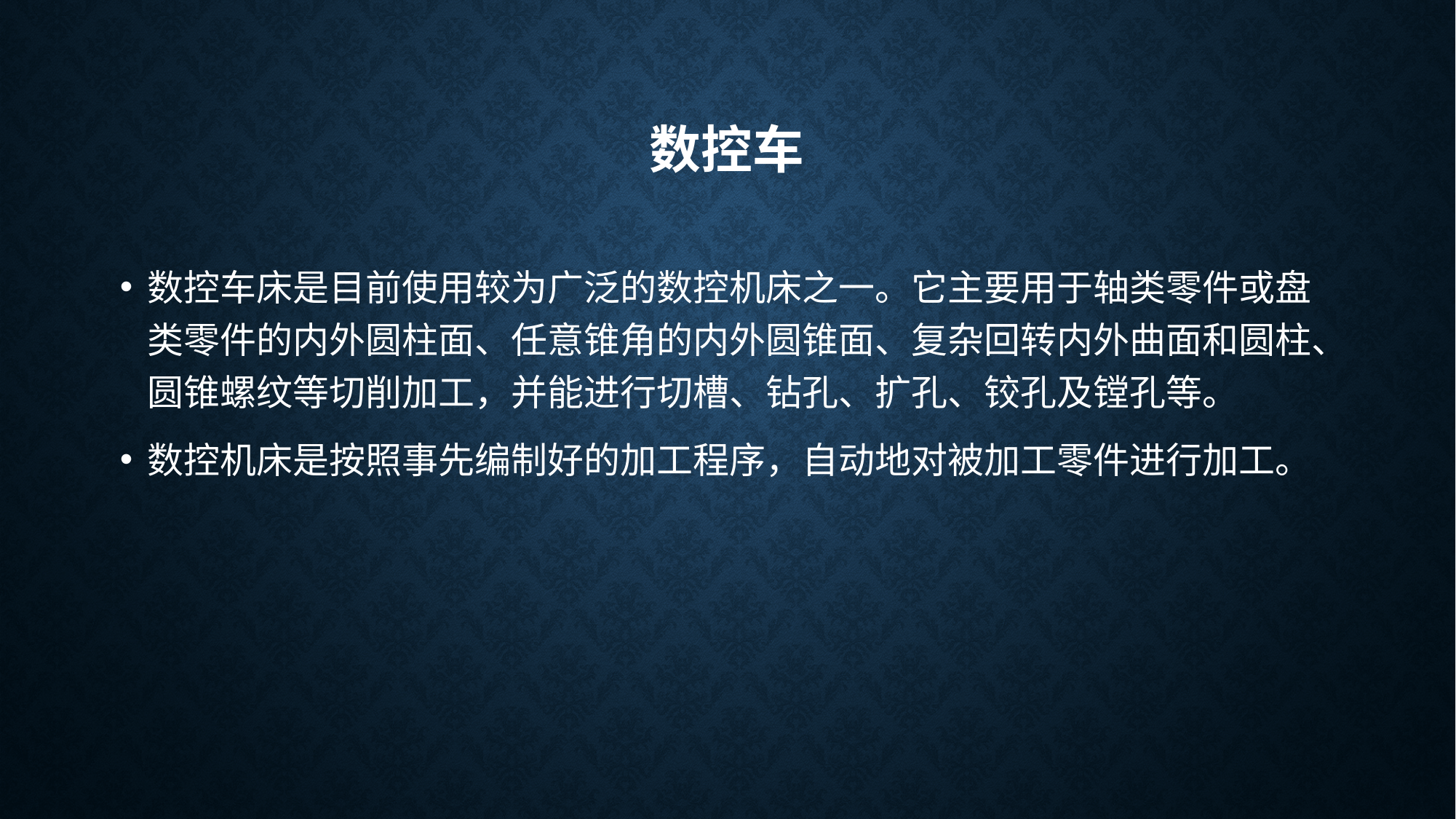

# 数控车
数控车床是目前使用较为广泛的数控机床之一。它主要用于轴类零件或盘类零件的内外圆柱面、任意锥角的内外圆锥面、复杂回转内外曲面和圆柱、圆锥螺纹等切削加工，并能进行切槽、钻孔、扩孔、铰孔及镗孔等。
数控机床是按照事先编制好的加工程序，自动地对被加工零件进行加工。